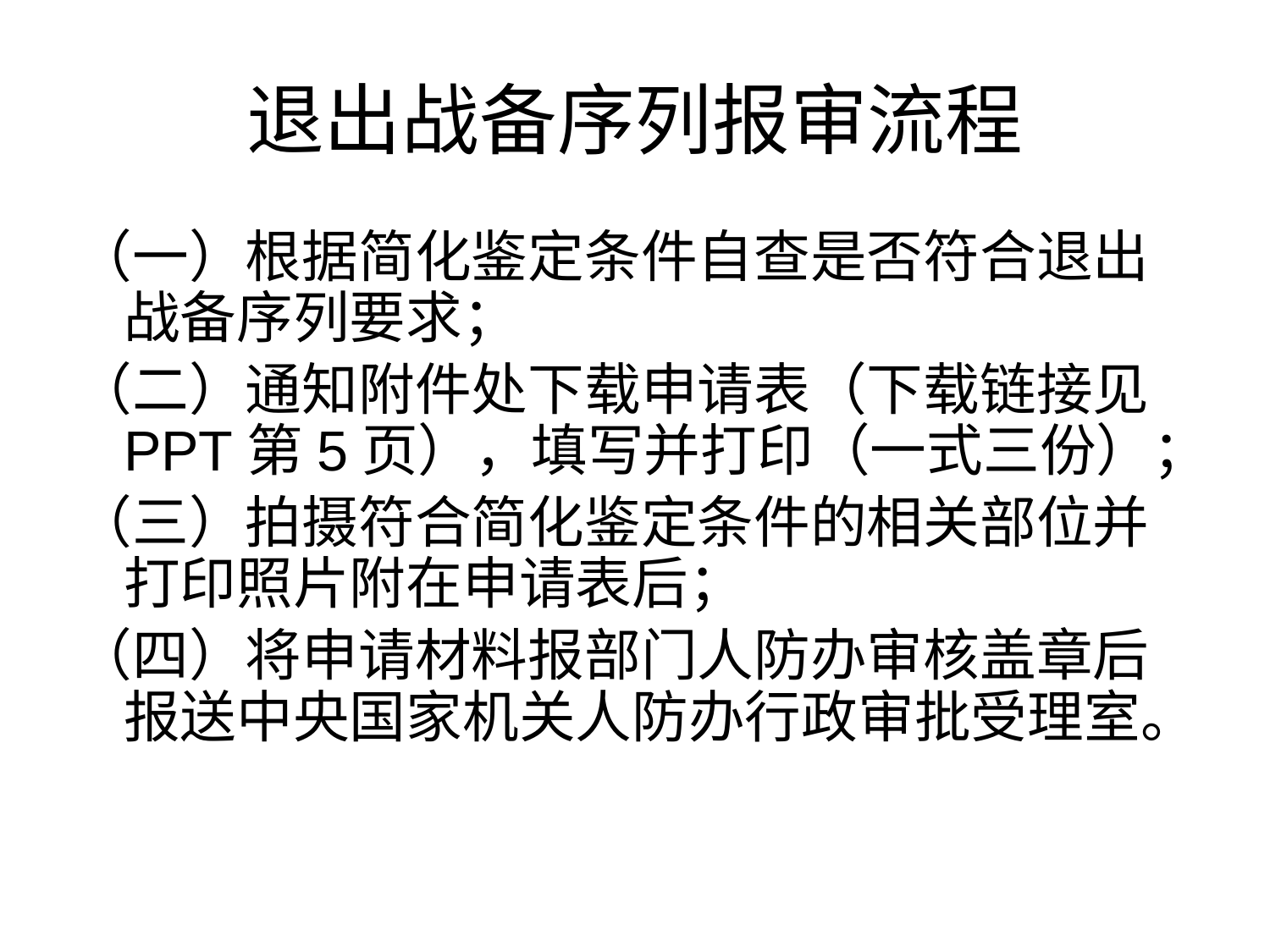

# 退出战备序列报审流程
（一）根据简化鉴定条件自查是否符合退出战备序列要求；
（二）通知附件处下载申请表（下载链接见PPT第5页），填写并打印（一式三份）；
（三）拍摄符合简化鉴定条件的相关部位并打印照片附在申请表后；
（四）将申请材料报部门人防办审核盖章后报送中央国家机关人防办行政审批受理室。